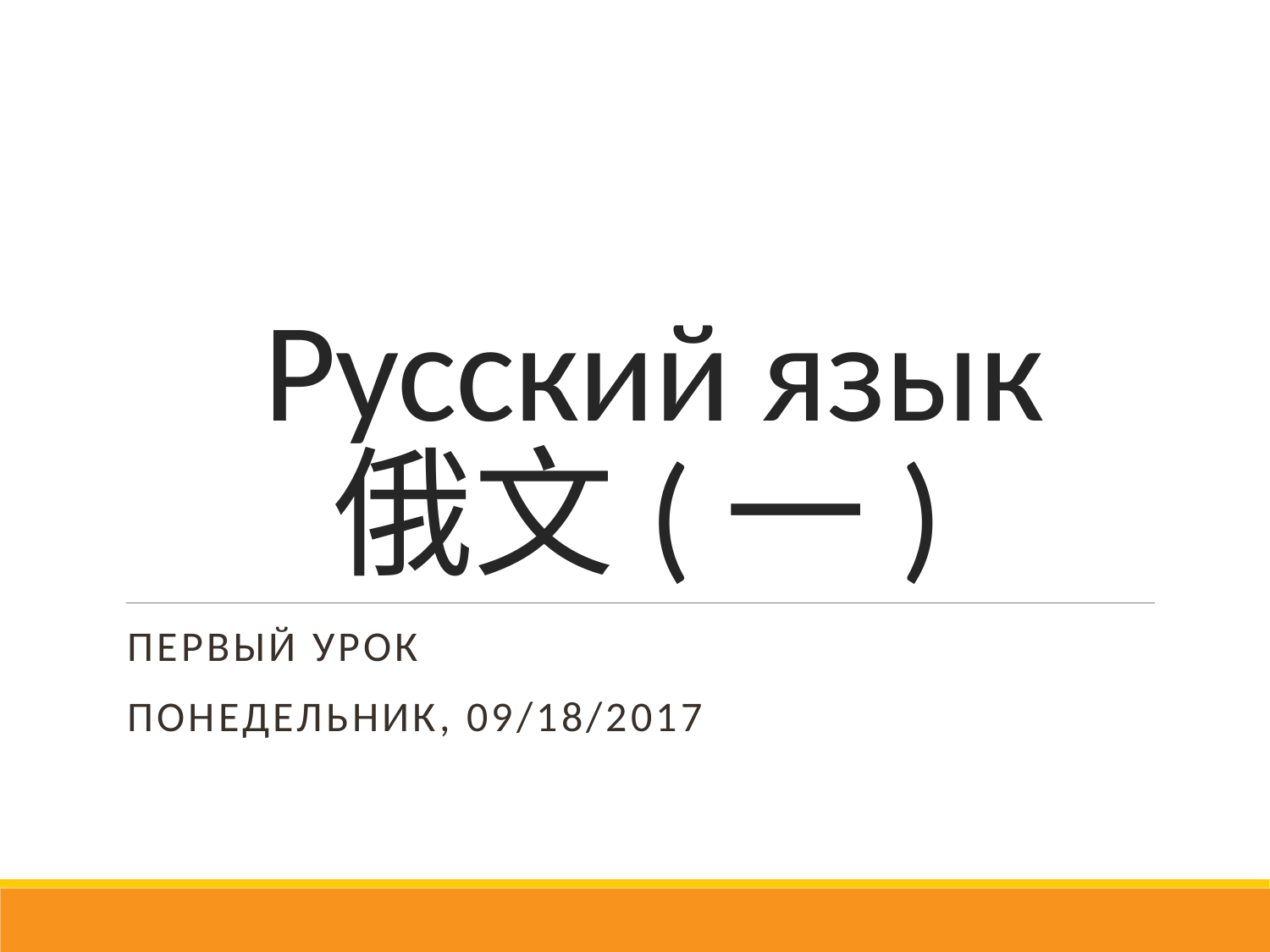

# Русский язык 俄文(一)
Первый урок
Понедельник, 09/18/2017